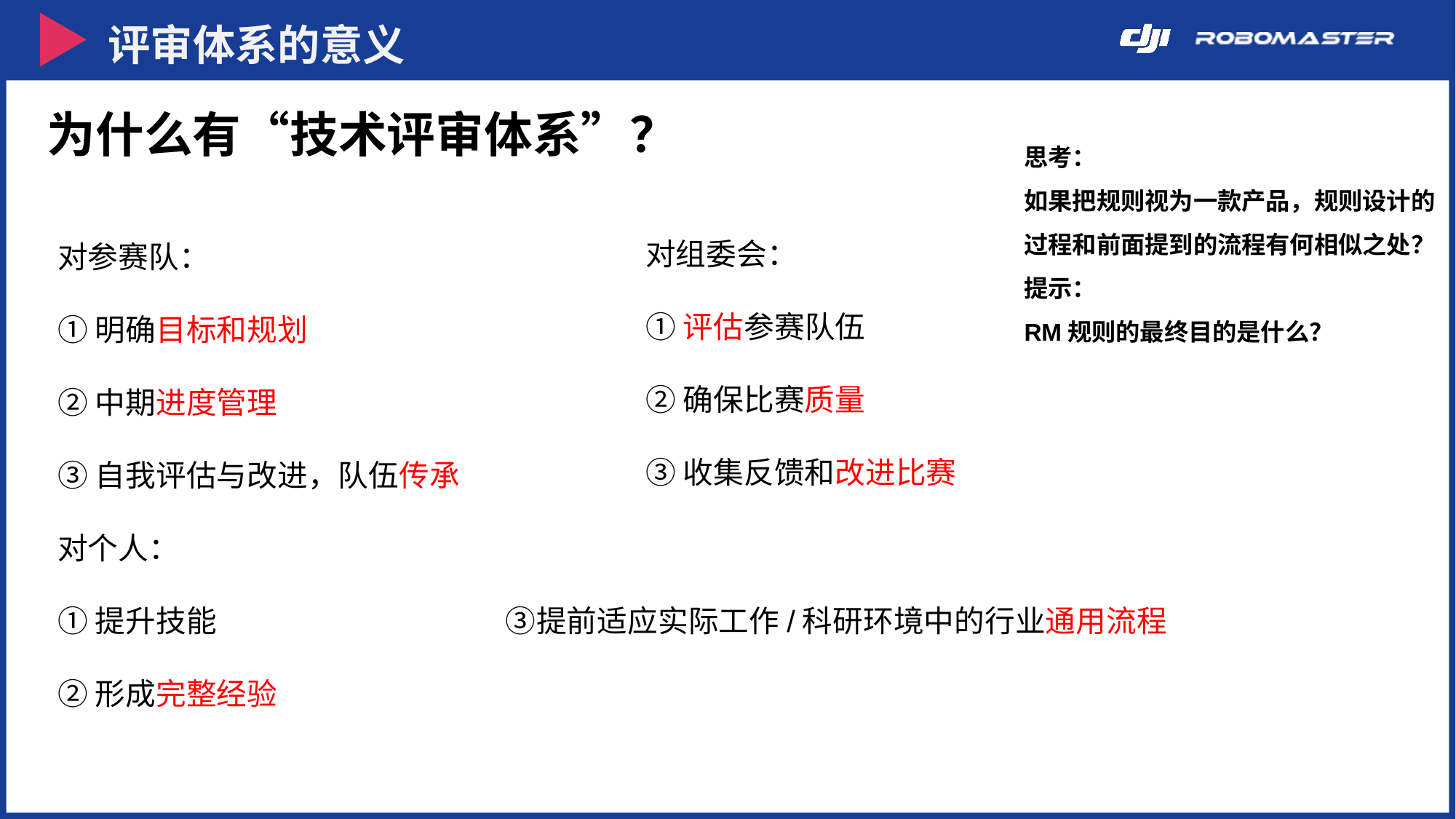

评审体系的意义
为什么有“技术评审体系”？
思考：
如果把规则视为一款产品，规则设计的过程和前面提到的流程有何相似之处？
提示：
RM规则的最终目的是什么？
对组委会：
①评估参赛队伍
②确保比赛质量
③收集反馈和改进比赛
对参赛队：
①明确目标和规划
②中期进度管理
③自我评估与改进，队伍传承
对个人：
①提升技能                                           ③提前适应实际工作/科研环境中的行业通用流程
②形成完整经验